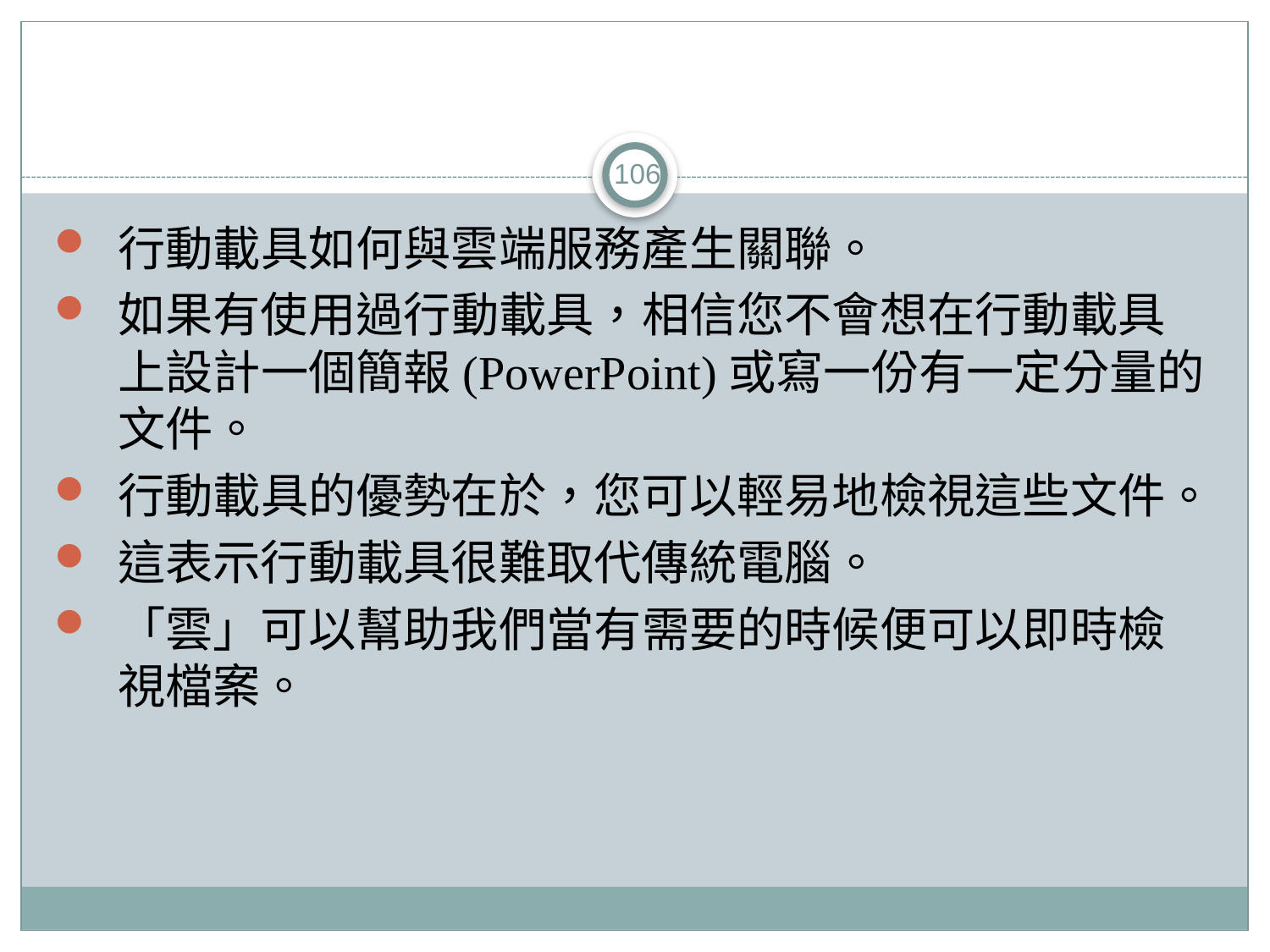

#
106
行動載具如何與雲端服務產生關聯。
如果有使用過行動載具，相信您不會想在行動載具上設計一個簡報(PowerPoint)或寫一份有一定分量的文件。
行動載具的優勢在於，您可以輕易地檢視這些文件。
這表示行動載具很難取代傳統電腦。
「雲」可以幫助我們當有需要的時候便可以即時檢視檔案。